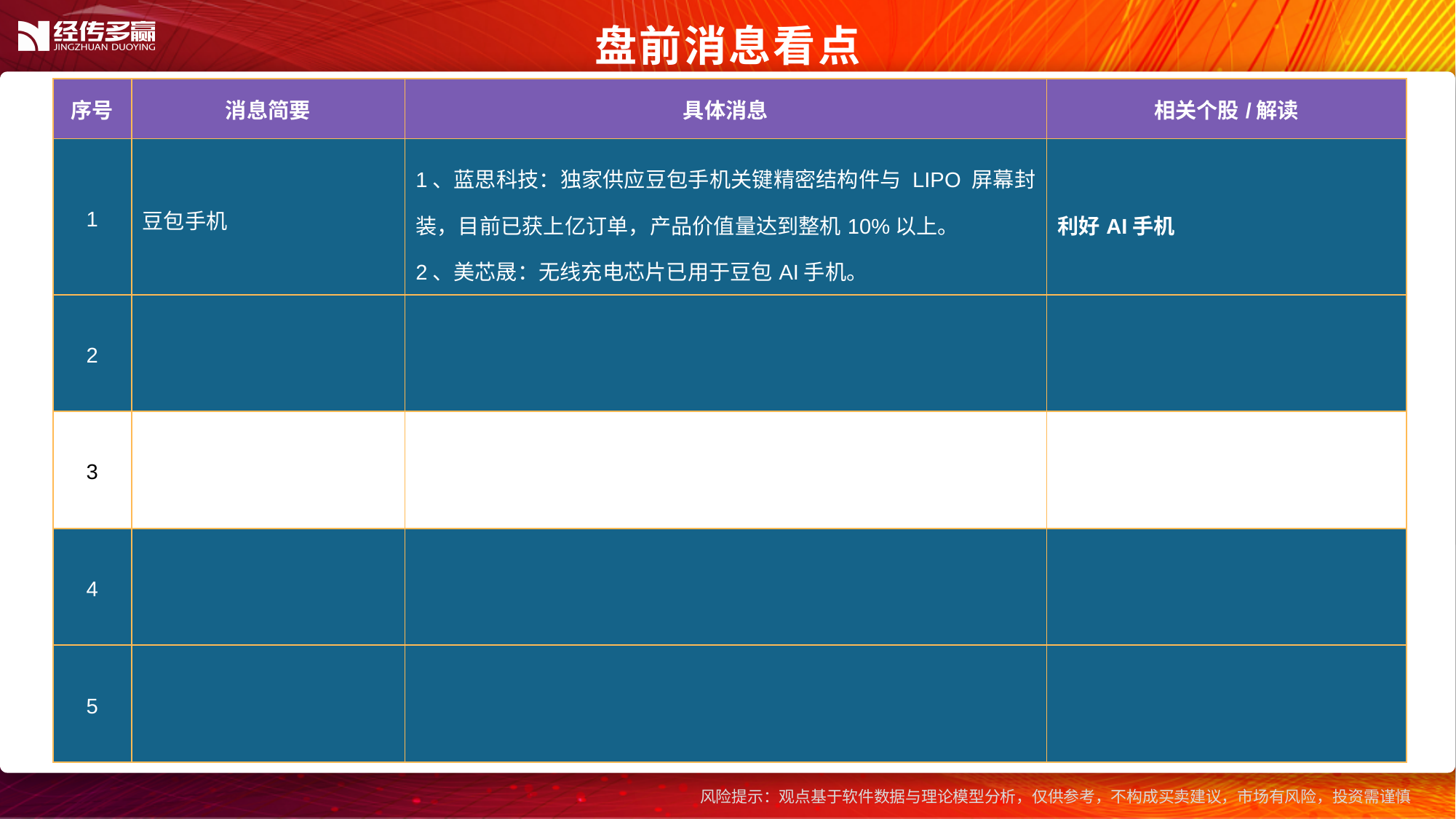

盘前消息看点
| 序号 | 消息简要 | 具体消息 | 相关个股/解读 |
| --- | --- | --- | --- |
| 1 | 豆包手机 | 1、蓝思科技：独家供应豆包手机关键精密结构件与 LIPO 屏幕封装，目前已获上亿订单，产品价值量达到整机10%以上。 2、美芯晟：无线充电芯片已用于豆包AI手机。 | 利好AI手机 |
| 2 |  |  |  |
| 3 |  |  |  |
| 4 |  |  |  |
| 5 |  |  |  |